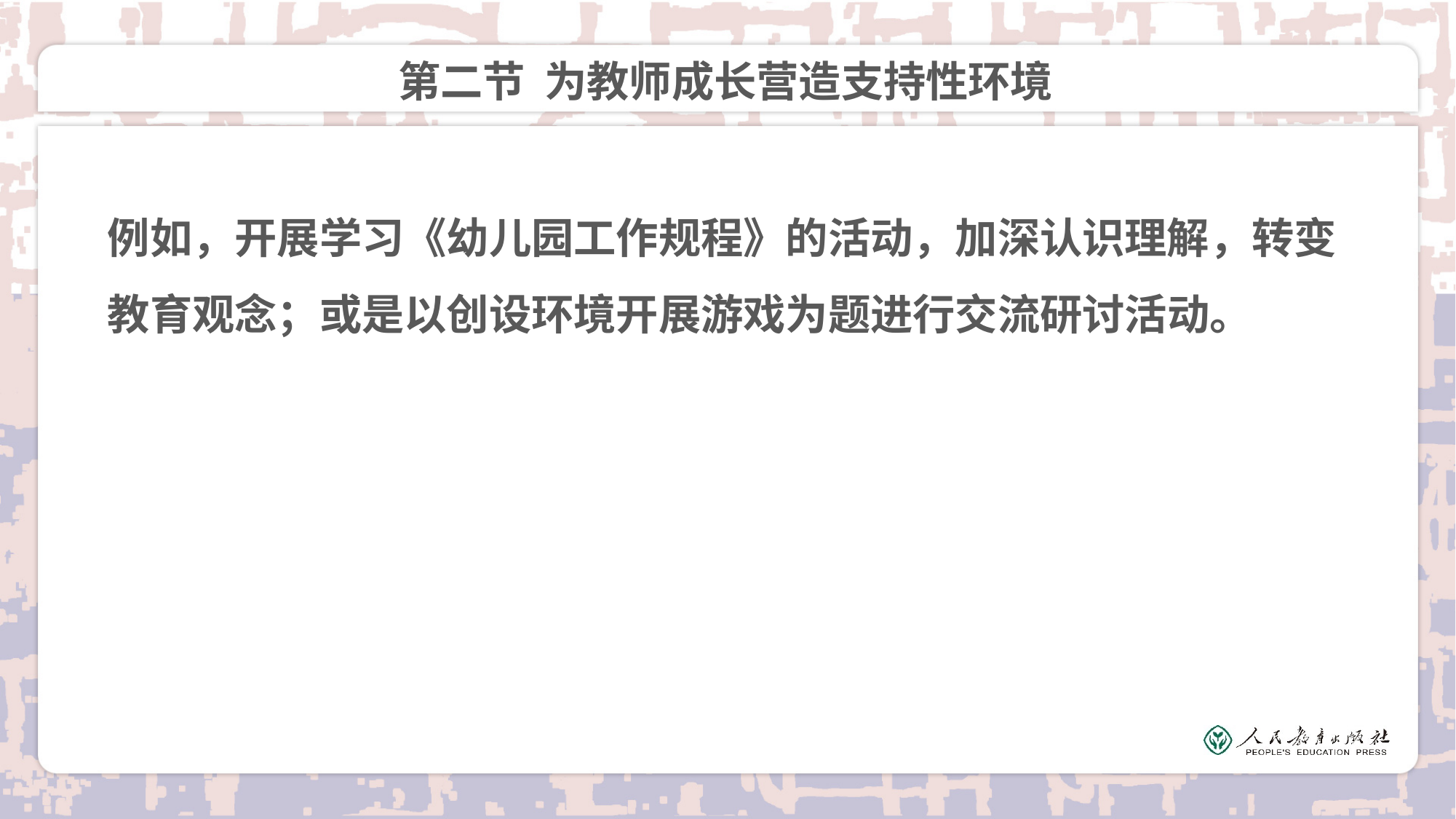

# 第二节  为教师成长营造支持性环境
例如，开展学习《幼儿园工作规程》的活动，加深认识理解，转变教育观念；或是以创设环境开展游戏为题进行交流研讨活动。